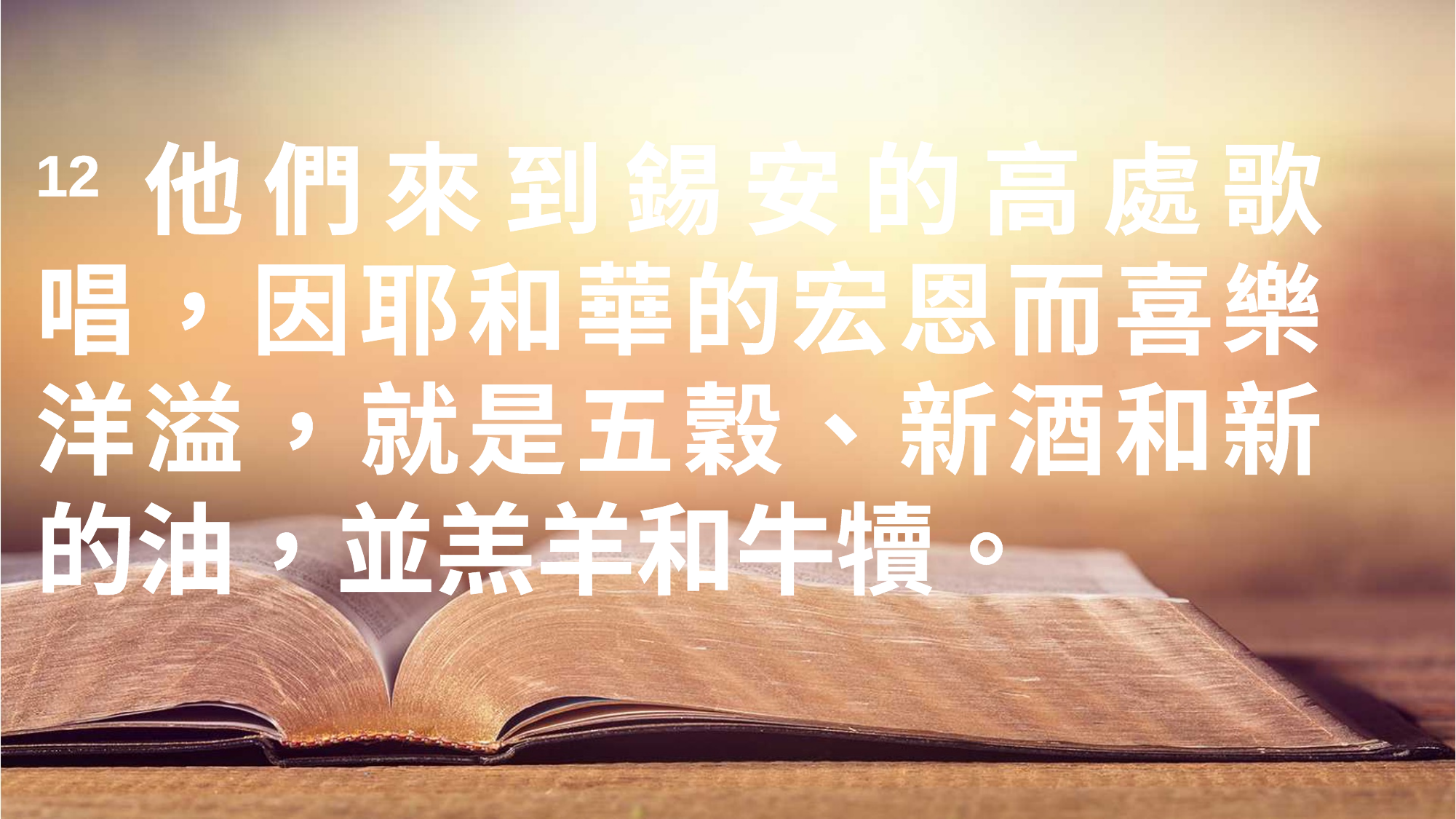

12他們來到錫安的高處歌唱，因耶和華的宏恩而喜樂洋溢，就是五穀、新酒和新的油，並羔羊和牛犢。